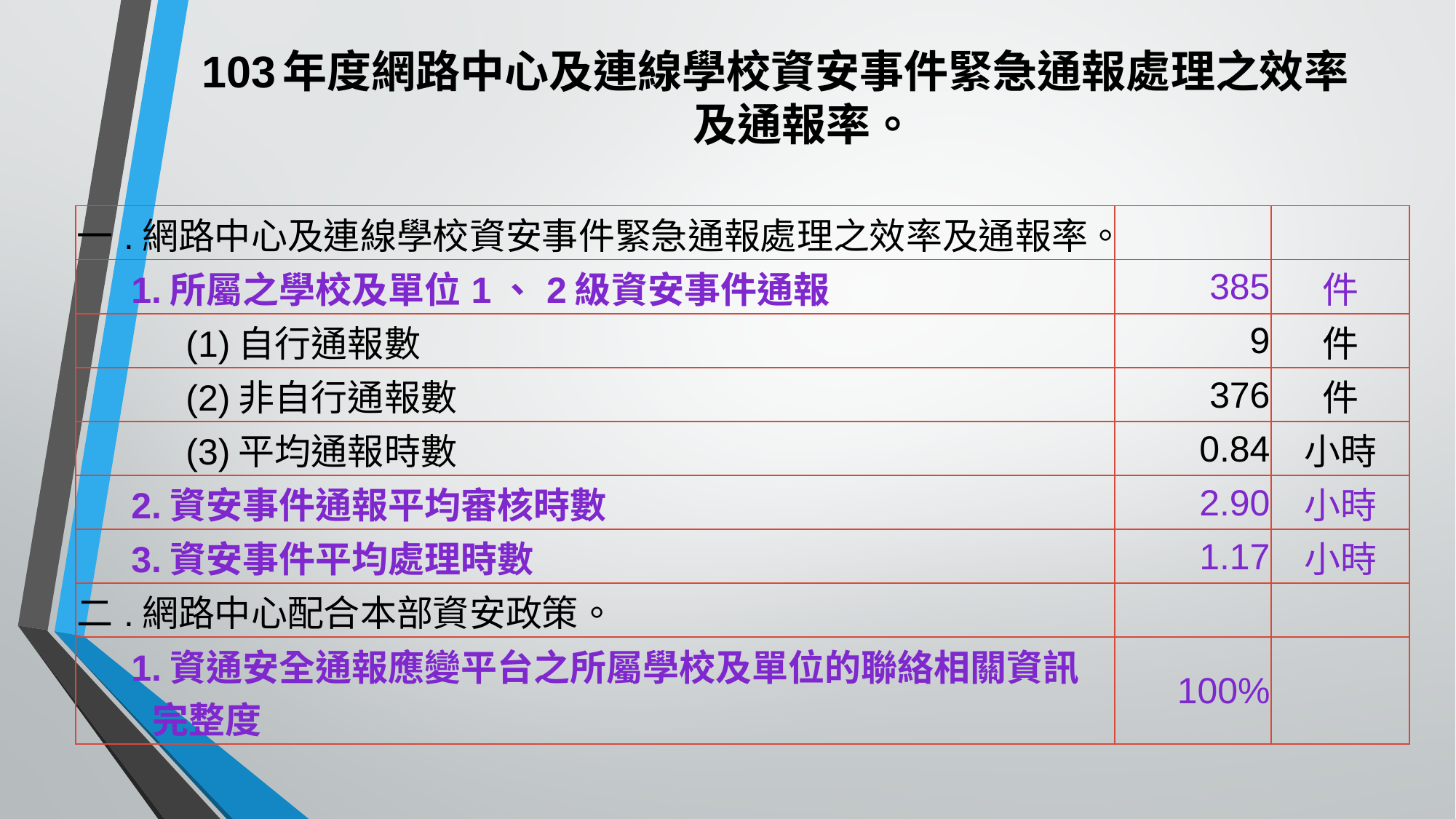

# 103年度網路中心及連線學校資安事件緊急通報處理之效率及通報率。
| 一.網路中心及連線學校資安事件緊急通報處理之效率及通報率。 |  |  |
| --- | --- | --- |
| 1.所屬之學校及單位1、2級資安事件通報 | 385 | 件 |
| (1)自行通報數 | 9 | 件 |
| (2)非自行通報數 | 376 | 件 |
| (3)平均通報時數 | 0.84 | 小時 |
| 2.資安事件通報平均審核時數 | 2.90 | 小時 |
| 3.資安事件平均處理時數 | 1.17 | 小時 |
| 二.網路中心配合本部資安政策。 |  |  |
| 1.資通安全通報應變平台之所屬學校及單位的聯絡相關資訊完整度 | 100% |  |